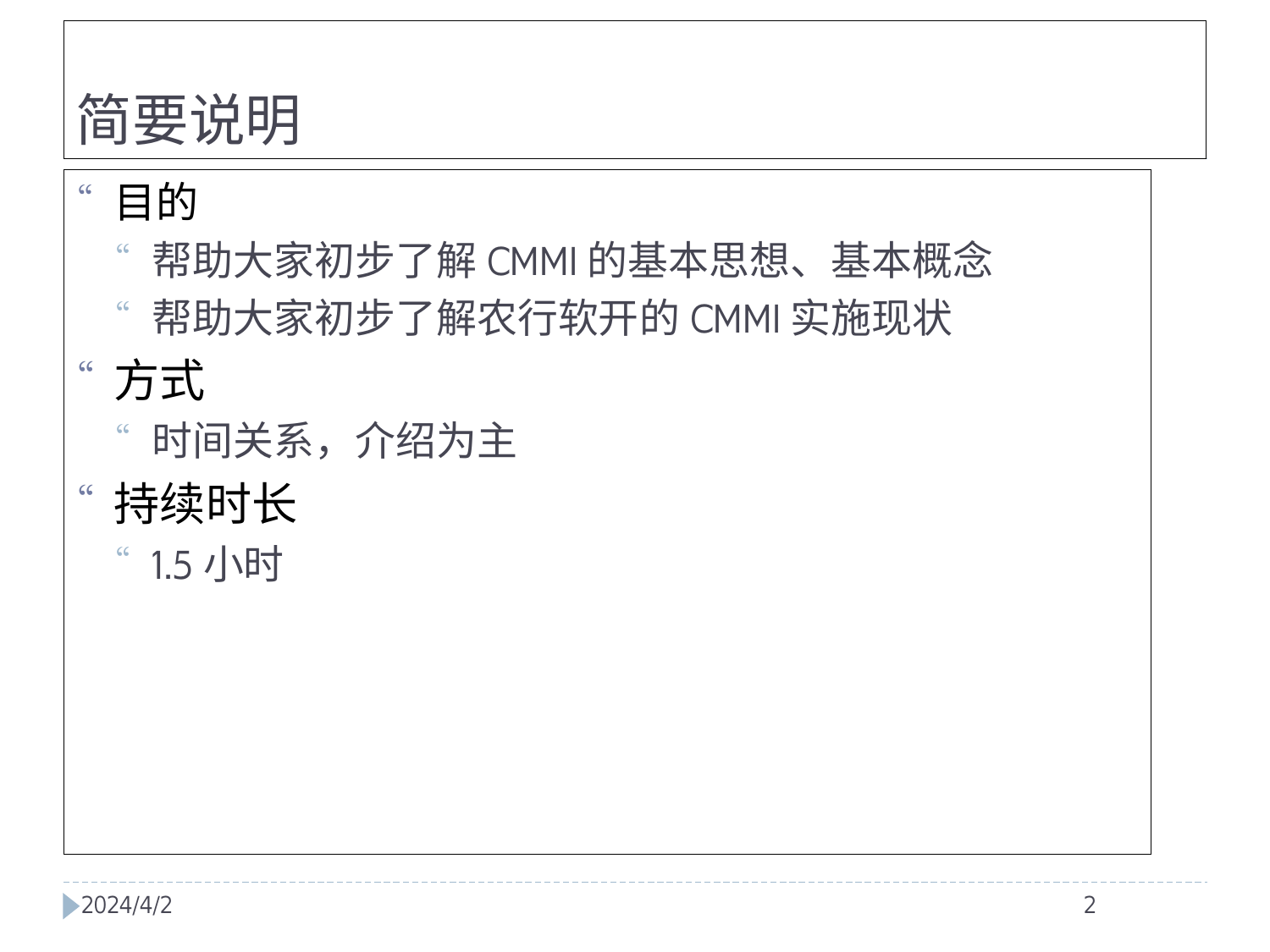

简要说明
目的
帮助大家初步了解CMMI的基本思想、基本概念
帮助大家初步了解农行软开的CMMI实施现状
方式
时间关系，介绍为主
持续时长
1.5小时
2024/4/2

2